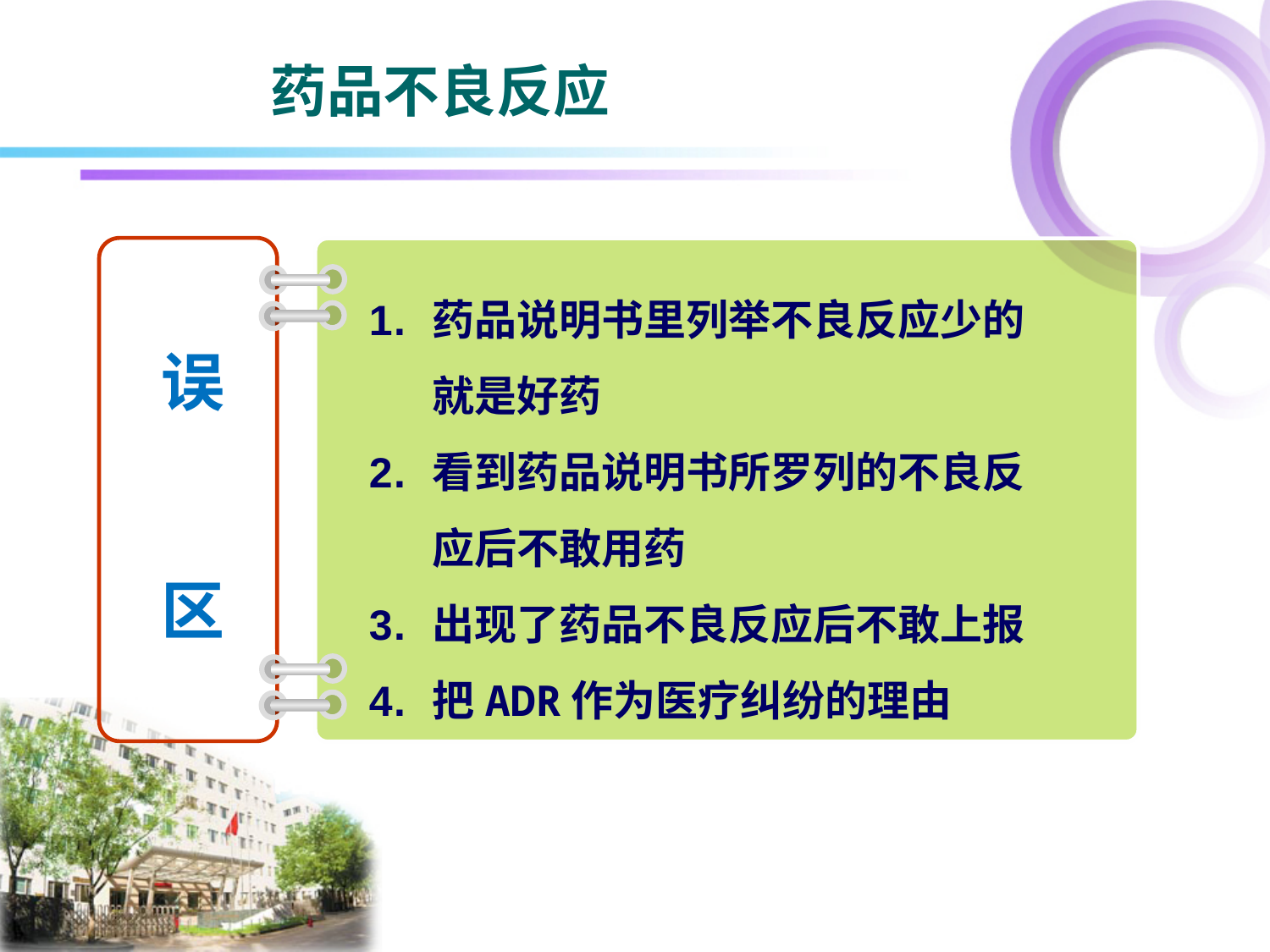

药品不良反应

药品说明书里列举不良反应少的就是好药
看到药品说明书所罗列的不良反应后不敢用药
出现了药品不良反应后不敢上报
把ADR作为医疗纠纷的理由

误

区